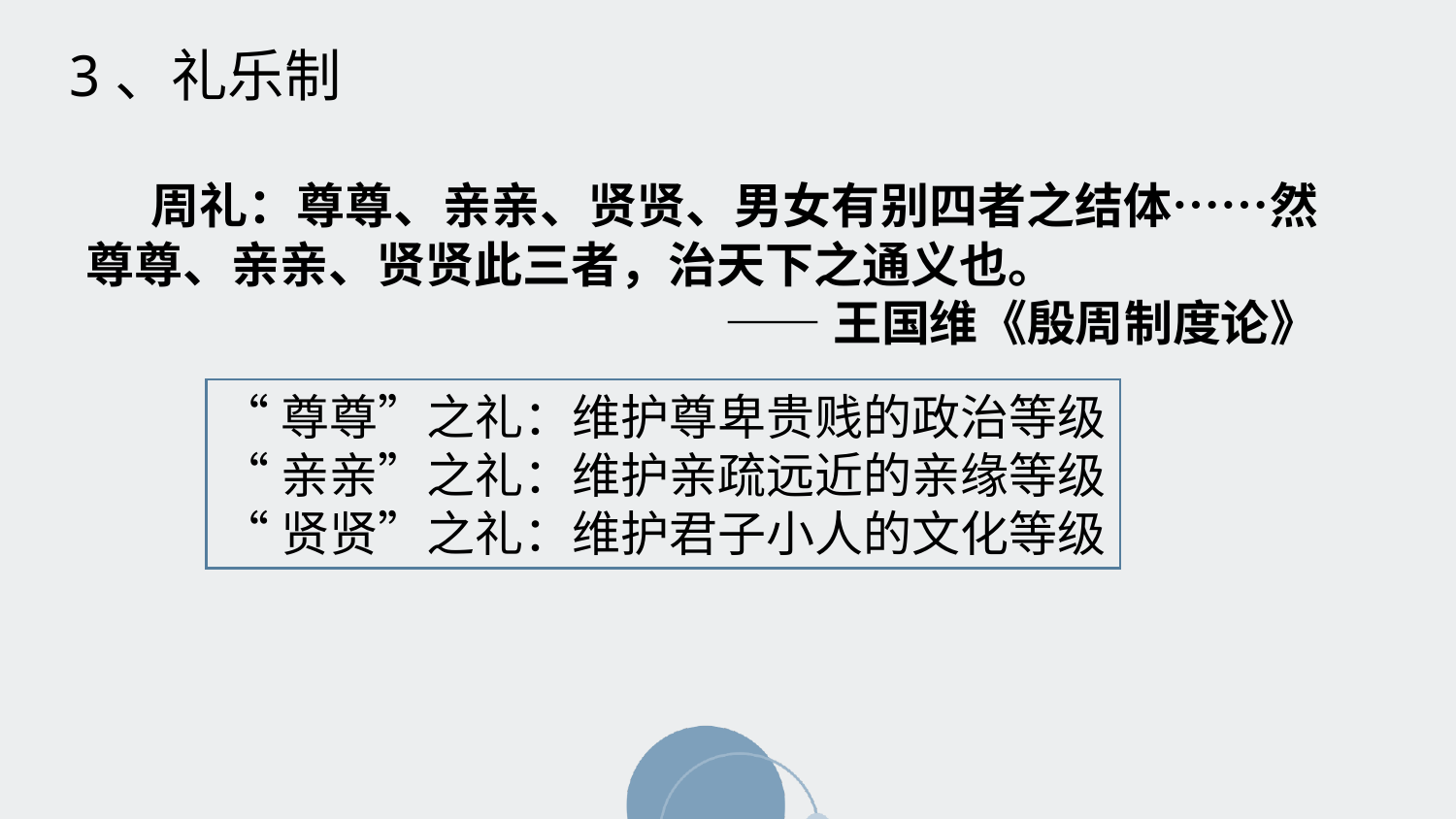

3、礼乐制
    周礼：尊尊、亲亲、贤贤、男女有别四者之结体……然尊尊、亲亲、贤贤此三者，治天下之通义也。
——王国维《殷周制度论》
“尊尊”之礼：维护尊卑贵贱的政治等级
“亲亲”之礼：维护亲疏远近的亲缘等级
“贤贤”之礼：维护君子小人的文化等级